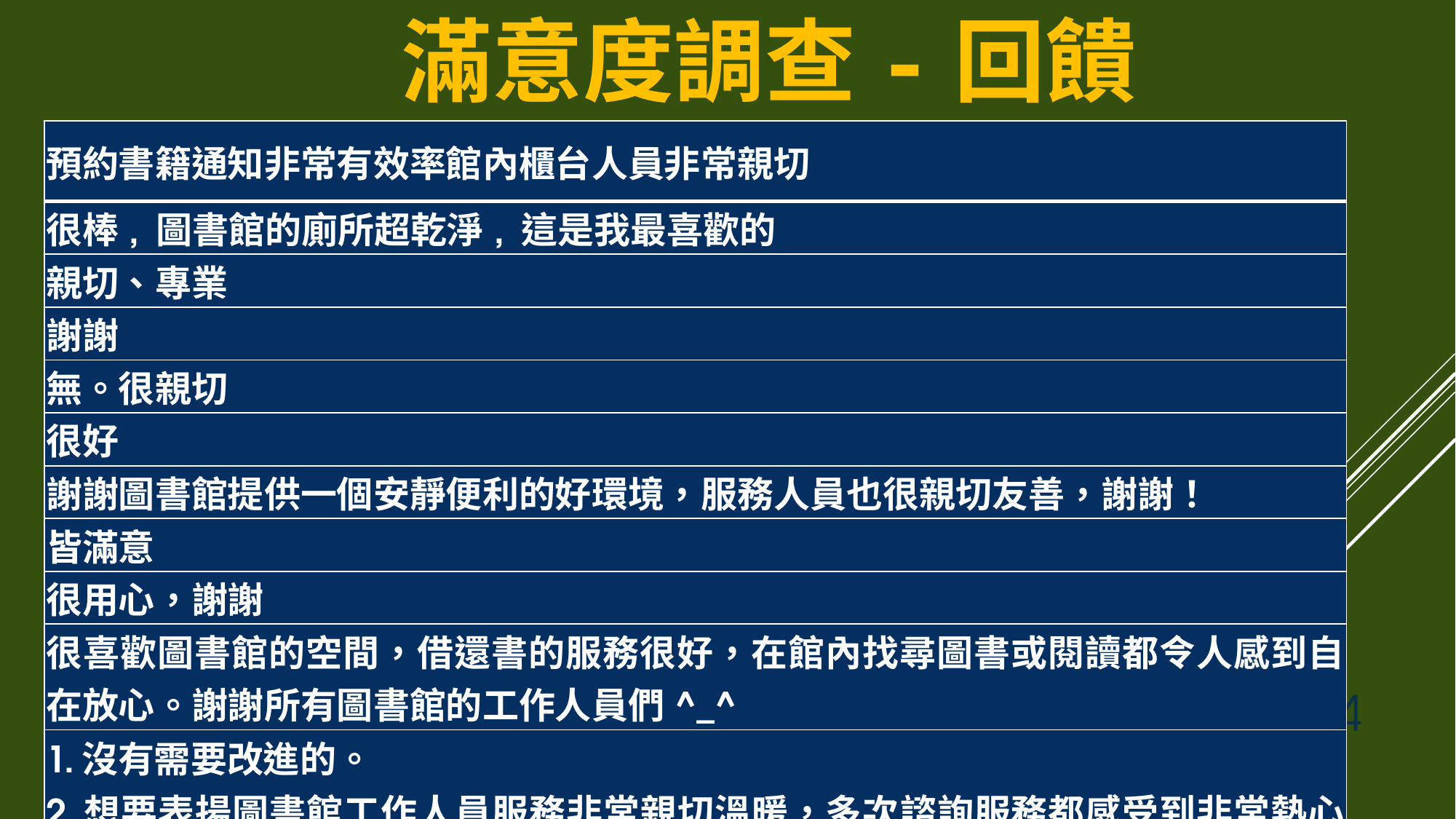

# 滿意度調查-回饋
| 預約書籍通知非常有效率館內櫃台人員非常親切 |
| --- |
| 很棒, 圖書館的廁所超乾淨, 這是我最喜歡的 |
| 親切、專業 |
| 謝謝 |
| 無。很親切 |
| 很好 |
| 謝謝圖書館提供一個安靜便利的好環境，服務人員也很親切友善，謝謝！ |
| 皆滿意 |
| 很用心，謝謝 |
| 很喜歡圖書館的空間，借還書的服務很好，在館內找尋圖書或閱讀都令人感到自在放心。謝謝所有圖書館的工作人員們^\_^ |
| 1.沒有需要改進的。 2.想要表揚圖書館工作人員服務非常親切溫暖，多次諮詢服務都感受到非常熱心的解惑，非常感恩，尤其要感謝徐嘉僑先生、阮怡菱小姐的服務，非常值得讚揚。 |

44